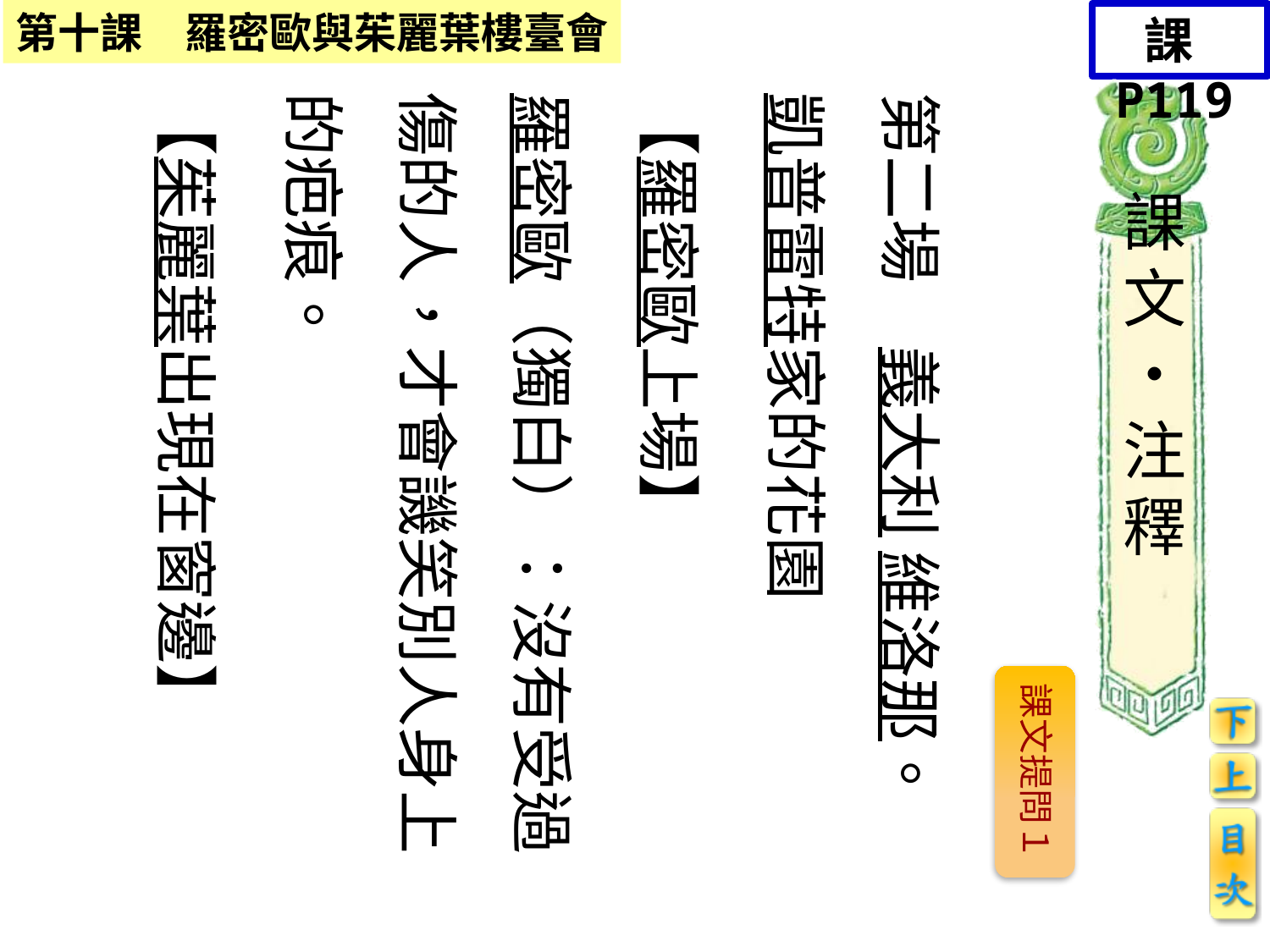

課P119
第二場　義大利 維洛那。凱普雷特家的花園
【羅密歐上場】
羅密歐（獨白）：沒有受過傷的人，才會譏笑別人身上的疤痕。
【茱麗葉出現在窗邊】
課文‧注釋
課文提問１